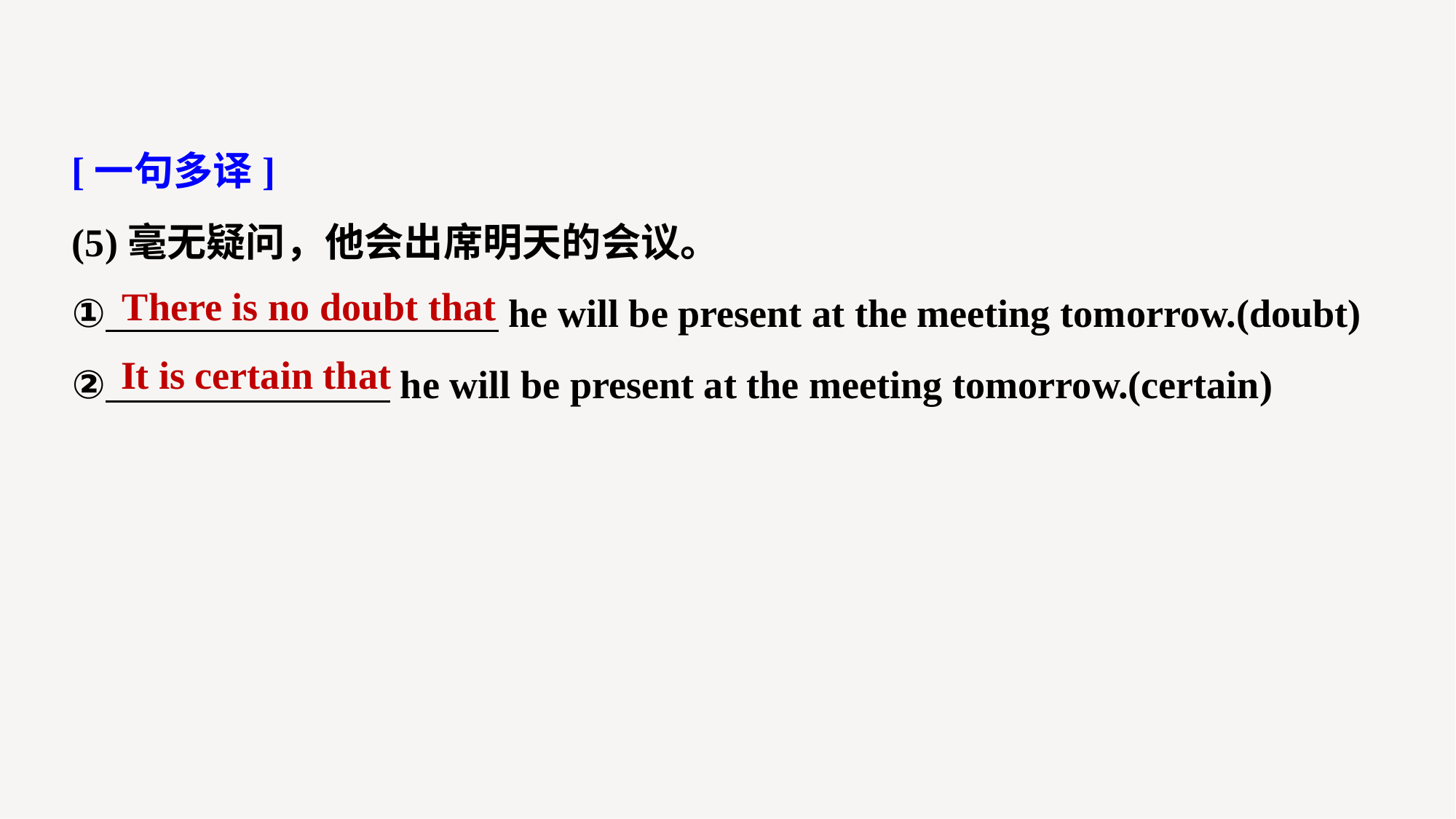

[一句多译]
(5)毫无疑问，他会出席明天的会议。
①                                         he will be present at the meeting tomorrow.(doubt)
②                              he will be present at the meeting tomorrow.(certain)
There is no doubt that
It is certain that